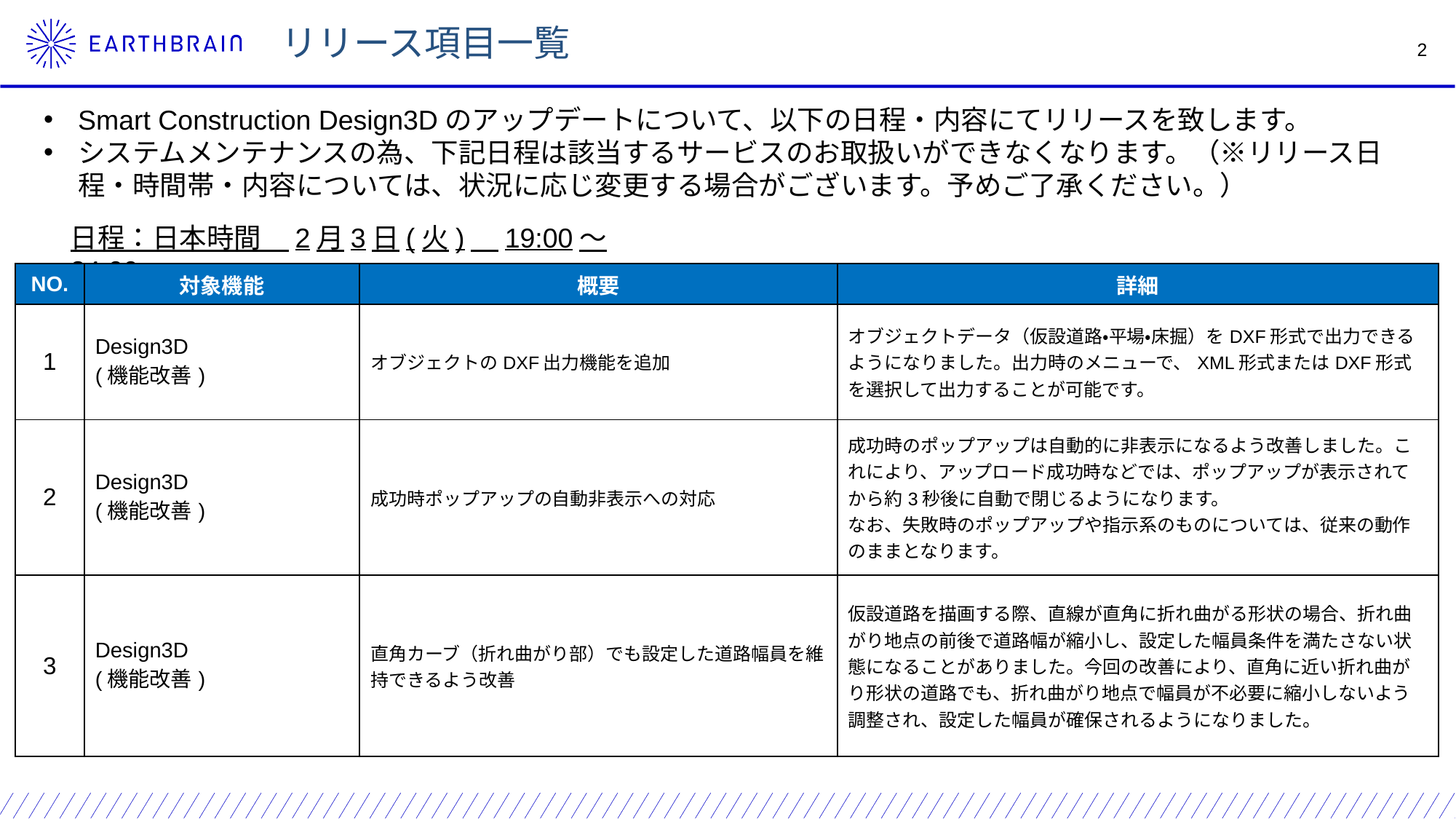

リリース項目一覧
Smart Construction Design3Dのアップデートについて、以下の日程・内容にてリリースを致します。
システムメンテナンスの為、下記日程は該当するサービスのお取扱いができなくなります。（※リリース日程・時間帯・内容については、状況に応じ変更する場合がございます。予めご了承ください。）
日程：日本時間　2月3日(火)　19:00～24:00
| NO. | 対象機能 | 概要 | 詳細 |
| --- | --- | --- | --- |
| 1 | Design3D (機能改善) | オブジェクトのDXF出力機能を追加 | オブジェクトデータ（仮設道路・平場・床掘）をDXF形式で出力できるようになりました。出力時のメニューで、XML形式またはDXF形式を選択して出力することが可能です。 |
| 2 | Design3D (機能改善) | 成功時ポップアップの自動非表示への対応 | 成功時のポップアップは自動的に非表示になるよう改善しました。これにより、アップロード成功時などでは、ポップアップが表示されてから約3秒後に自動で閉じるようになります。 なお、失敗時のポップアップや指示系のものについては、従来の動作のままとなります。 |
| 3 | Design3D (機能改善) | 直角カーブ（折れ曲がり部）でも設定した道路幅員を維持できるよう改善 | 仮設道路を描画する際、直線が直角に折れ曲がる形状の場合、折れ曲がり地点の前後で道路幅が縮小し、設定した幅員条件を満たさない状態になることがありました。今回の改善により、直角に近い折れ曲がり形状の道路でも、折れ曲がり地点で幅員が不必要に縮小しないよう調整され、設定した幅員が確保されるようになりました。 |